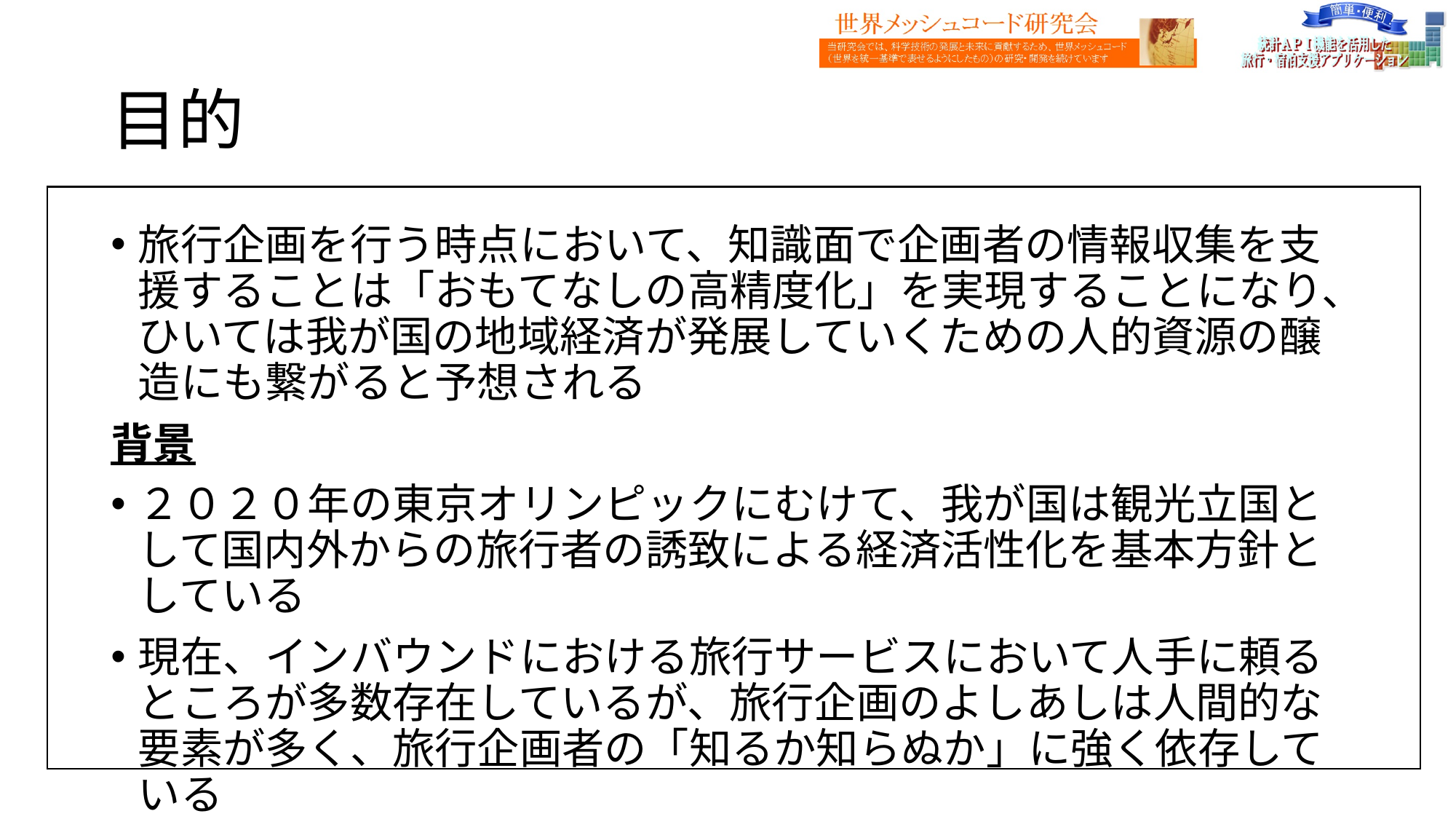

# 目的

旅行企画を行う時点において、知識面で企画者の情報収集を支援することは「おもてなしの高精度化」を実現することになり、ひいては我が国の地域経済が発展していくための人的資源の醸造にも繋がると予想される
背景
２０２０年の東京オリンピックにむけて、我が国は観光立国として国内外からの旅行者の誘致による経済活性化を基本方針としている
現在、インバウンドにおける旅行サービスにおいて人手に頼るところが多数存在しているが、旅行企画のよしあしは人間的な要素が多く、旅行企画者の「知るか知らぬか」に強く依存している